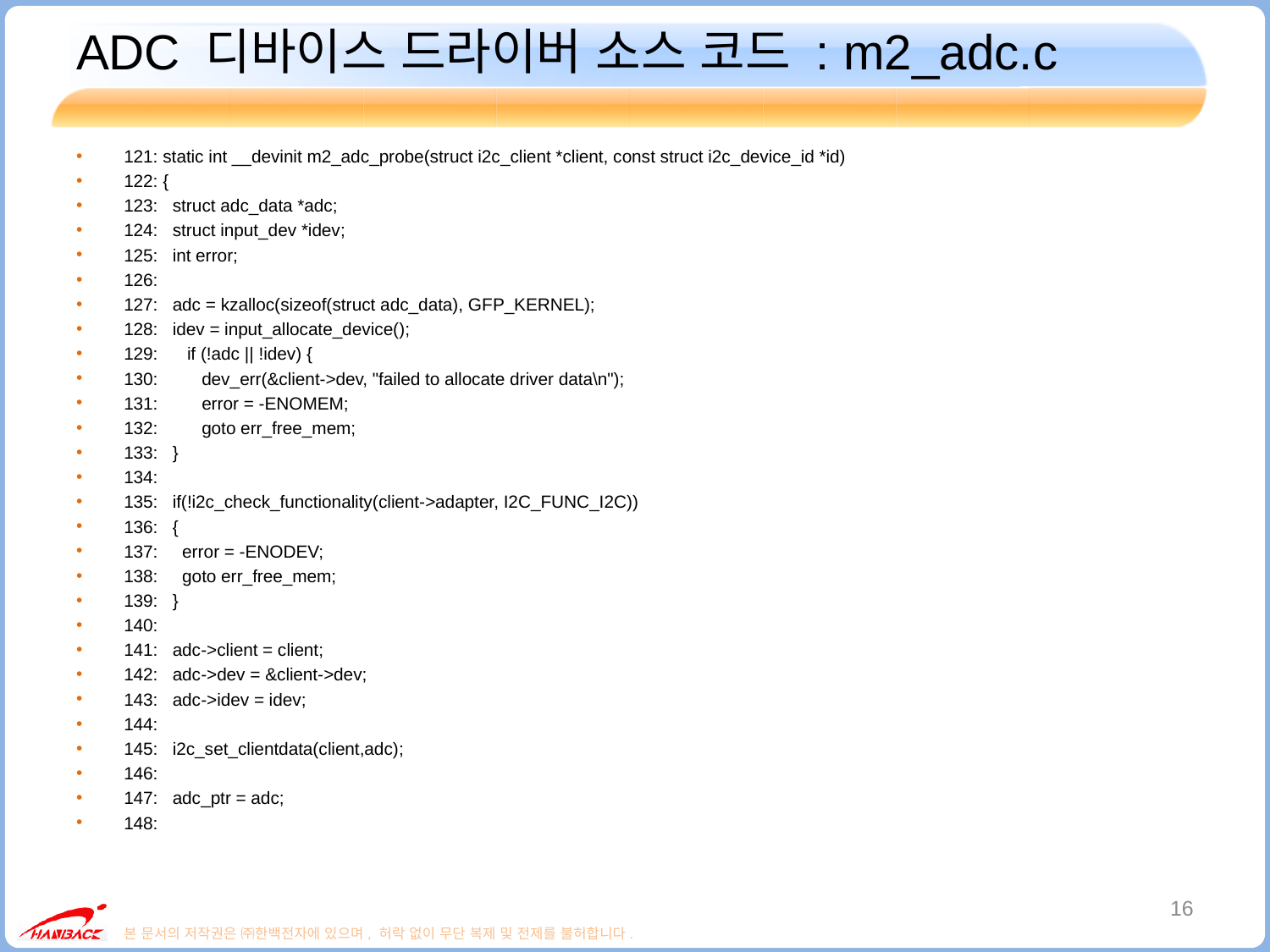

# ADC 디바이스 드라이버 소스 코드 : m2_adc.c
121: static int __devinit m2_adc_probe(struct i2c_client *client, const struct i2c_device_id *id)
122: {
123:   struct adc_data *adc;
124:   struct input_dev *idev;
125:   int error;
126:
127:   adc = kzalloc(sizeof(struct adc_data), GFP_KERNEL);
128:   idev = input_allocate_device();
129:      if (!adc || !idev) {
130:         dev_err(&client->dev, "failed to allocate driver data\n");
131:         error = -ENOMEM;
132:         goto err_free_mem;
133:   }
134:
135:   if(!i2c_check_functionality(client->adapter, I2C_FUNC_I2C))
136:   {
137:     error = -ENODEV;
138:     goto err_free_mem;
139:   }
140:
141:   adc->client = client;
142:   adc->dev = &client->dev;
143:   adc->idev = idev;
144:
145:   i2c_set_clientdata(client,adc);
146:
147:   adc_ptr = adc;
148:
16